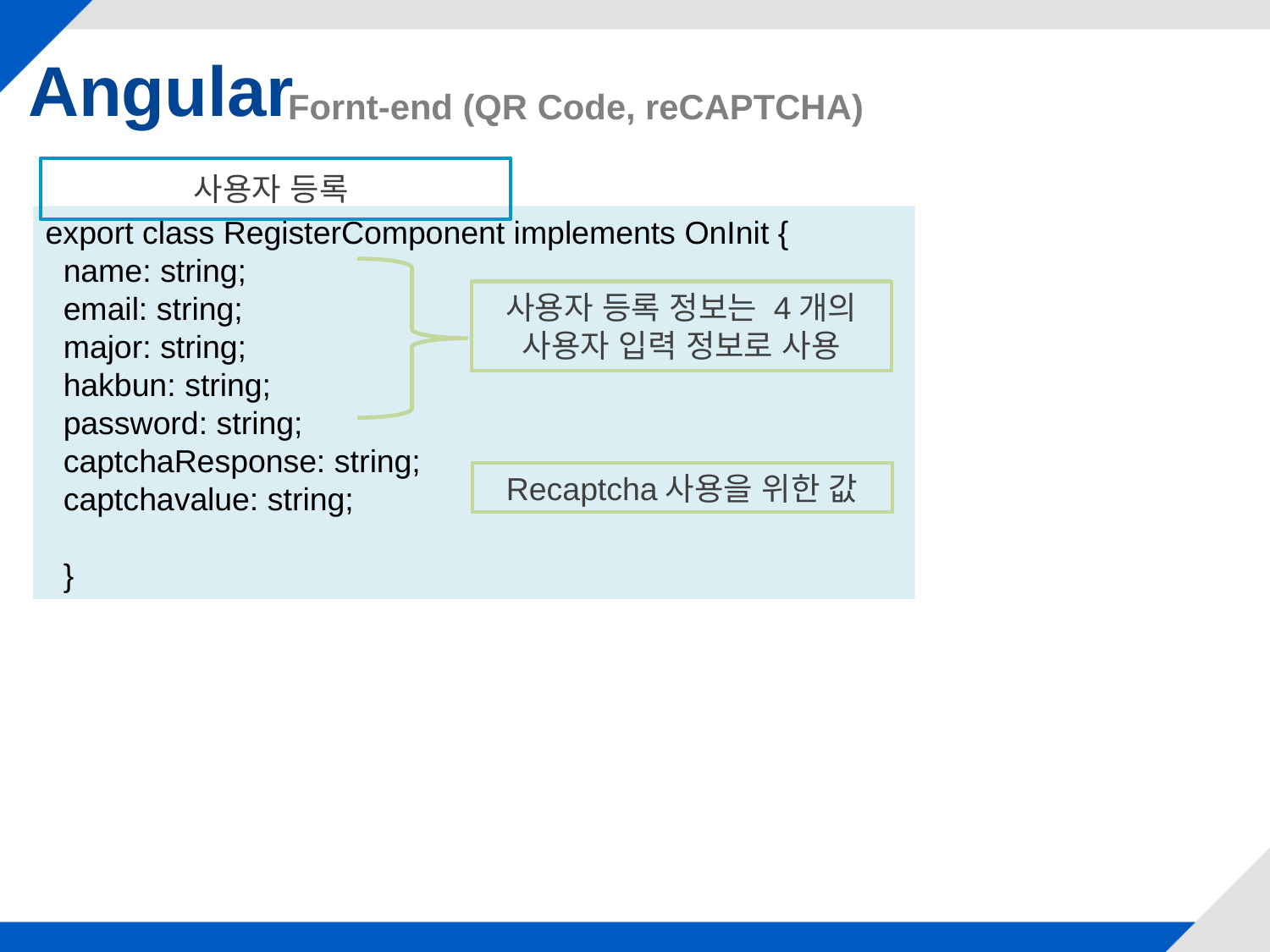

Angular
Fornt-end (QR Code, reCAPTCHA)
사용자 등록
export class RegisterComponent implements OnInit {
  name: string;
  email: string;
  major: string;
  hakbun: string;
  password: string;
  captchaResponse: string;
  captchavalue: string;

  }

사용자 등록 정보는 4개의 사용자 입력 정보로 사용
Recaptcha사용을 위한 값